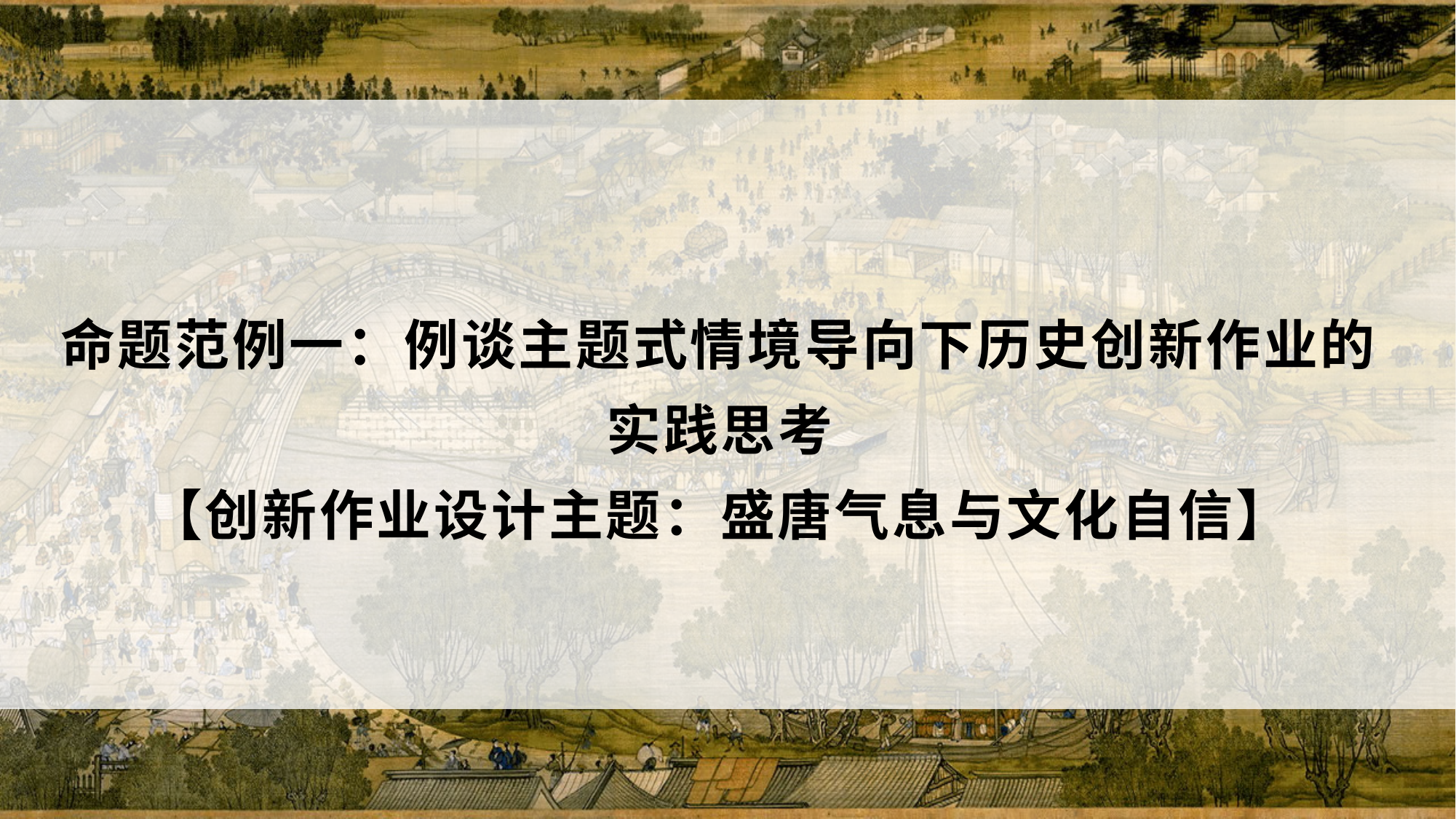

命题范例一：例谈主题式情境导向下历史创新作业的实践思考
【创新作业设计主题：盛唐气息与文化自信】